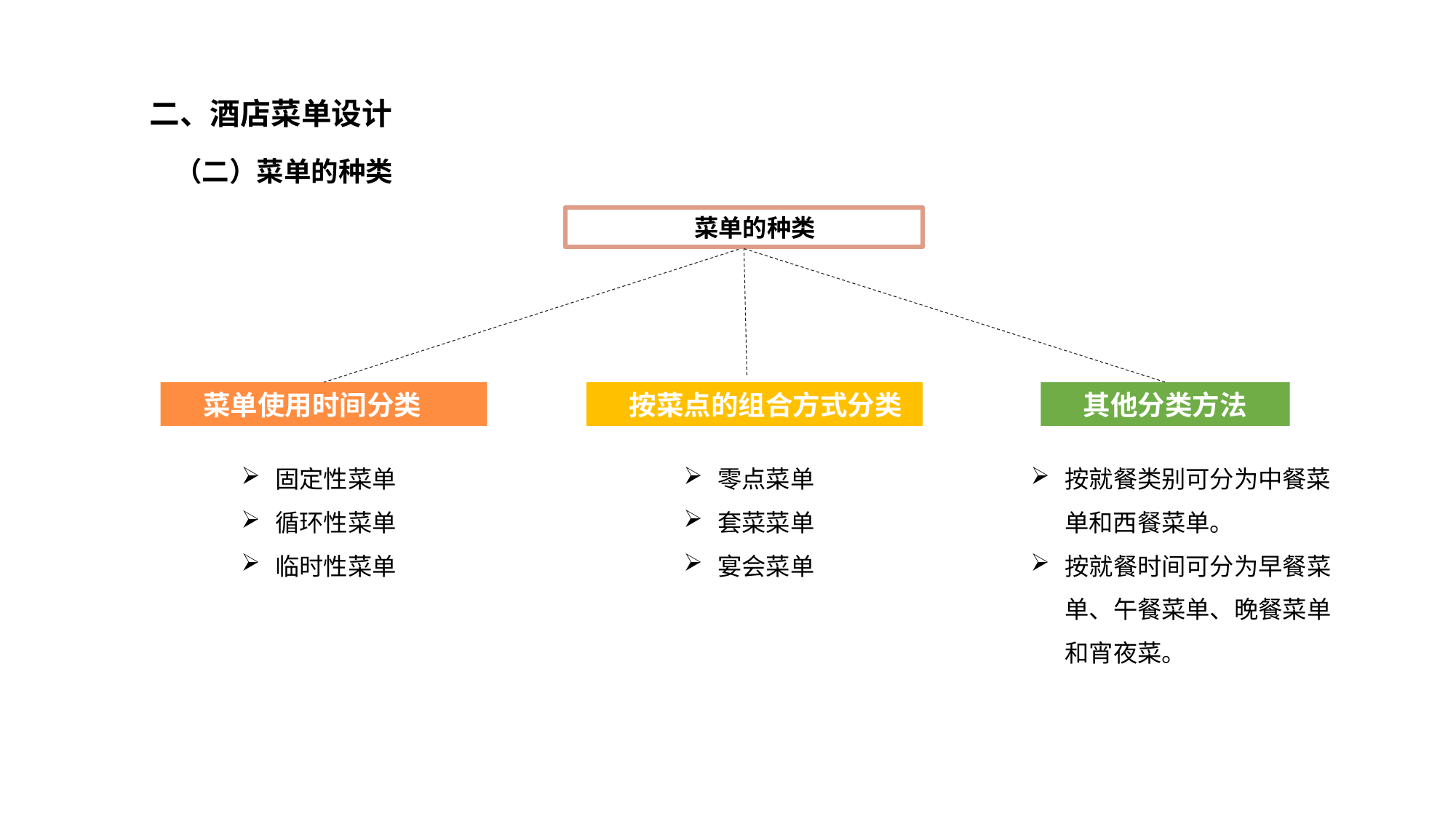

第三节    酒店餐饮部运营管理
二、酒店菜单设计
（二）菜单的种类
   菜单的种类
其他分类方法
菜单使用时间分类
按菜点的组合方式分类
按就餐类别可分为中餐菜单和西餐菜单。
按就餐时间可分为早餐菜单、午餐菜单、晚餐菜单和宵夜菜。

零点菜单
套菜菜单
宴会菜单

固定性菜单
循环性菜单
临时性菜单